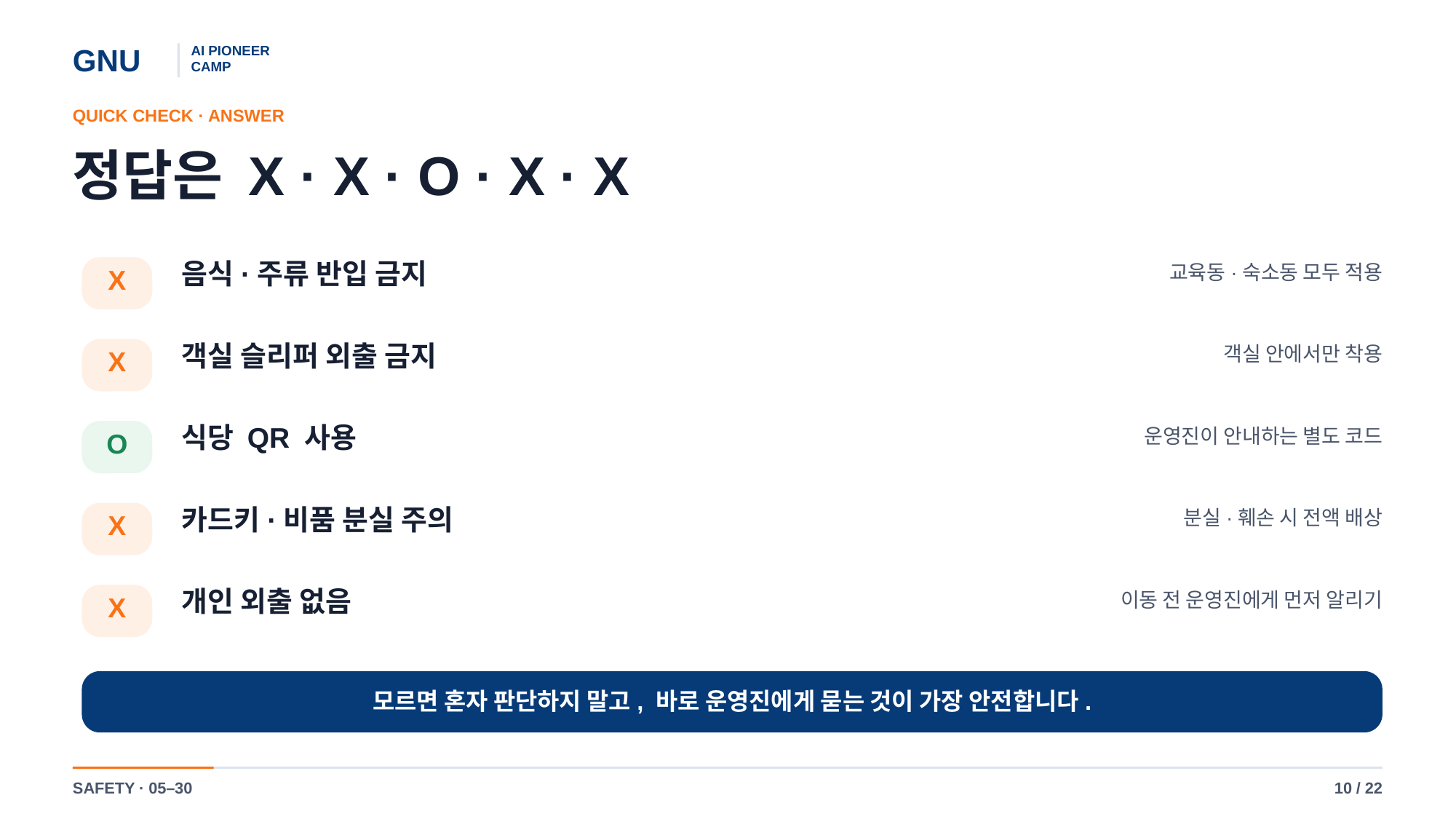

GNU
AI PIONEER
CAMP

QUICK CHECK · ANSWER
정답은 X · X · O · X · X
음식·주류 반입 금지

교육동·숙소동 모두 적용
X
객실 슬리퍼 외출 금지

객실 안에서만 착용
X
식당 QR 사용

운영진이 안내하는 별도 코드
O
카드키·비품 분실 주의

분실·훼손 시 전액 배상
X
개인 외출 없음

이동 전 운영진에게 먼저 알리기
X

모르면 혼자 판단하지 말고, 바로 운영진에게 묻는 것이 가장 안전합니다.

SAFETY · 05–30
10 / 22